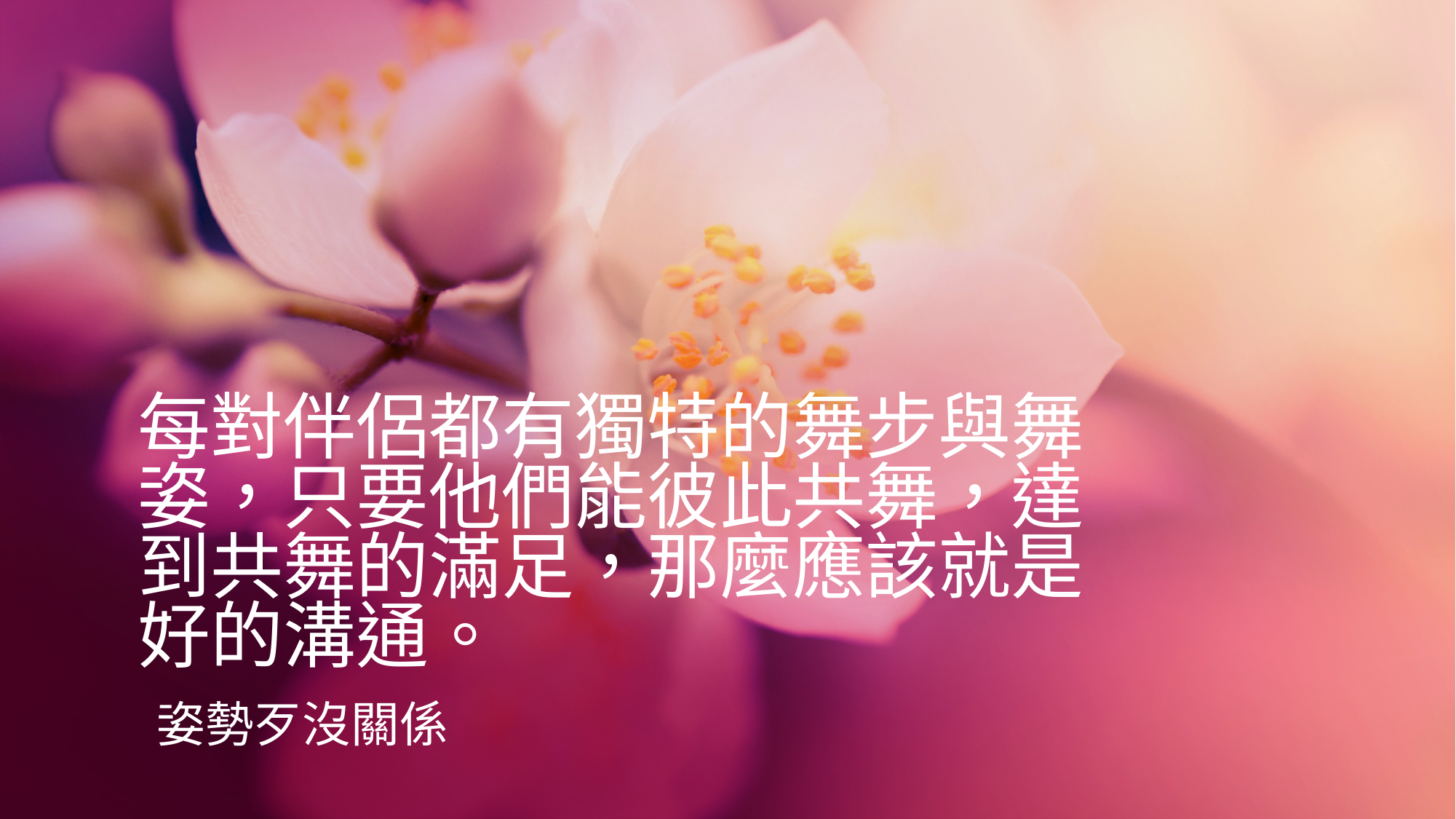

# 每對伴侶都有獨特的舞步與舞姿，只要他們能彼此共舞，達到共舞的滿足，那麼應該就是好的溝通。
姿勢歹沒關係